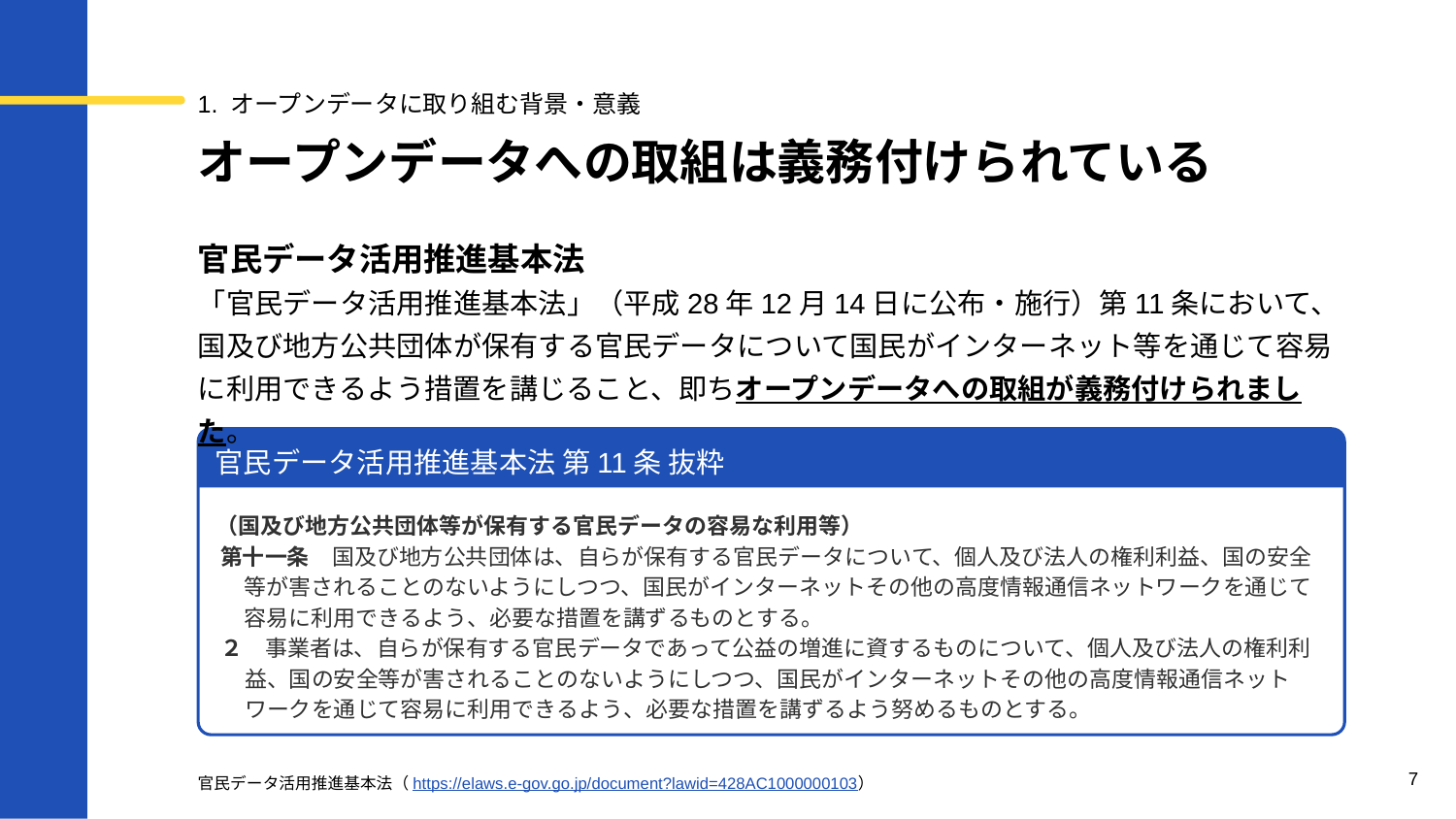

1. オープンデータに取り組む背景・意義
# オープンデータへの取組は義務付けられている
官民データ活用推進基本法
「官民データ活用推進基本法」（平成28年12月14日に公布・施行）第11条において、国及び地方公共団体が保有する官民データについて国民がインターネット等を通じて容易に利用できるよう措置を講じること、即ちオープンデータへの取組が義務付けられました。
官民データ活用推進基本法 第11条 抜粋
（国及び地方公共団体等が保有する官民データの容易な利用等）
第十一条　国及び地方公共団体は、自らが保有する官民データについて、個人及び法人の権利利益、国の安全等が害されることのないようにしつつ、国民がインターネットその他の高度情報通信ネットワークを通じて容易に利用できるよう、必要な措置を講ずるものとする。
２　事業者は、自らが保有する官民データであって公益の増進に資するものについて、個人及び法人の権利利益、国の安全等が害されることのないようにしつつ、国民がインターネットその他の高度情報通信ネットワークを通じて容易に利用できるよう、必要な措置を講ずるよう努めるものとする。
7
官民データ活用推進基本法（https://elaws.e-gov.go.jp/document?lawid=428AC1000000103）